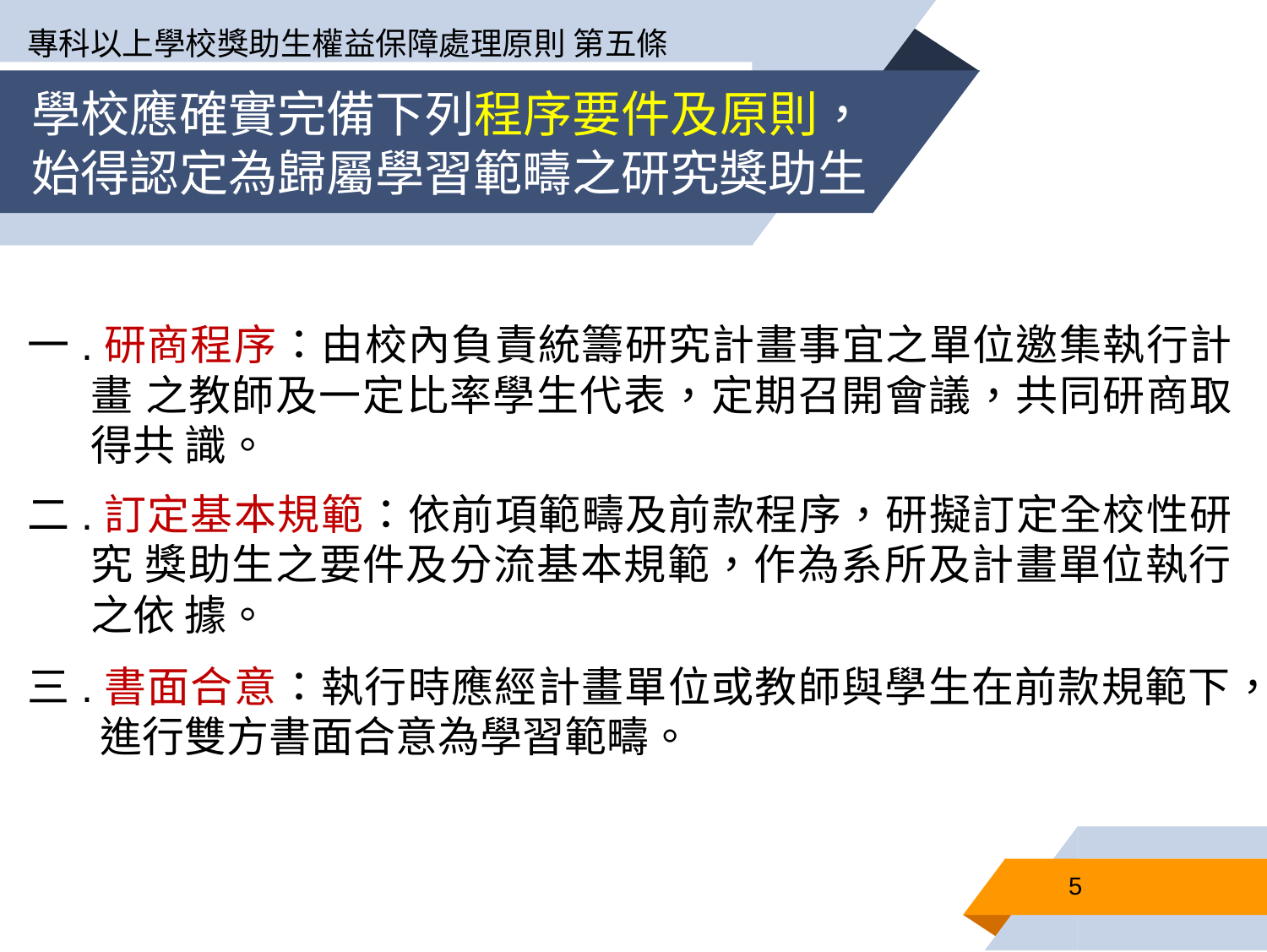

專科以上學校獎助生權益保障處理原則 第五條

# 學校應確實完備下列程序要件及原則， 始得認定為歸屬學習範疇之研究獎助生

一.研商程序：由校內負責統籌研究計畫事宜之單位邀集執行計畫 之教師及一定比率學生代表，定期召開會議，共同研商取得共 識。
二.訂定基本規範：依前項範疇及前款程序，研擬訂定全校性研究 獎助生之要件及分流基本規範，作為系所及計畫單位執行之依 據。
三.書面合意：執行時應經計畫單位或教師與學生在前款規範下， 進行雙方書面合意為學習範疇。

5